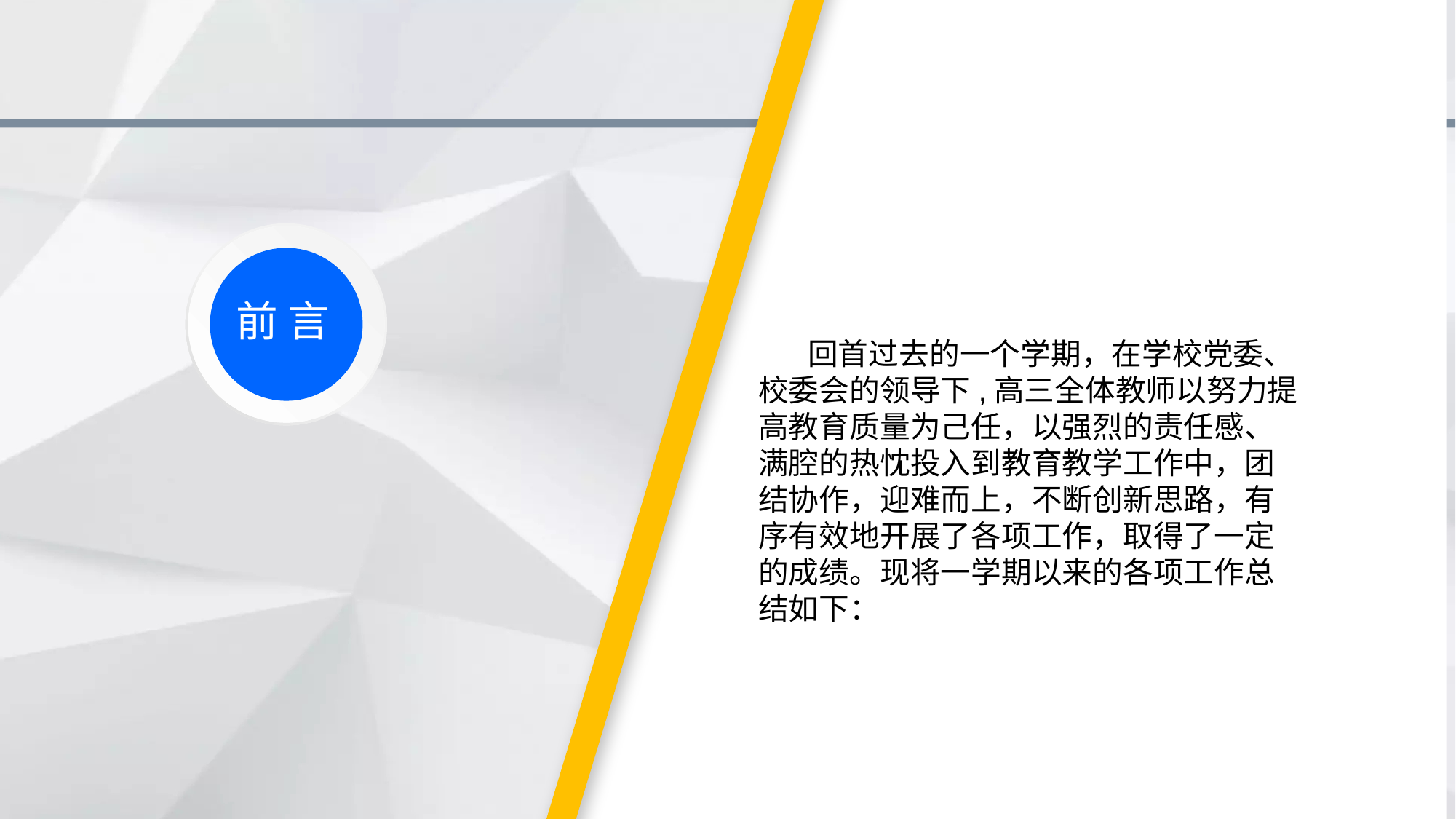

FOREWORD
前 言
        回首过去的一个学期，在学校党委、校委会的领导下,高三全体教师以努力提高教育质量为己任，以强烈的责任感、满腔的热忱投入到教育教学工作中，团结协作，迎难而上，不断创新思路，有序有效地开展了各项工作，取得了一定的成绩。现将一学期以来的各项工作总结如下：